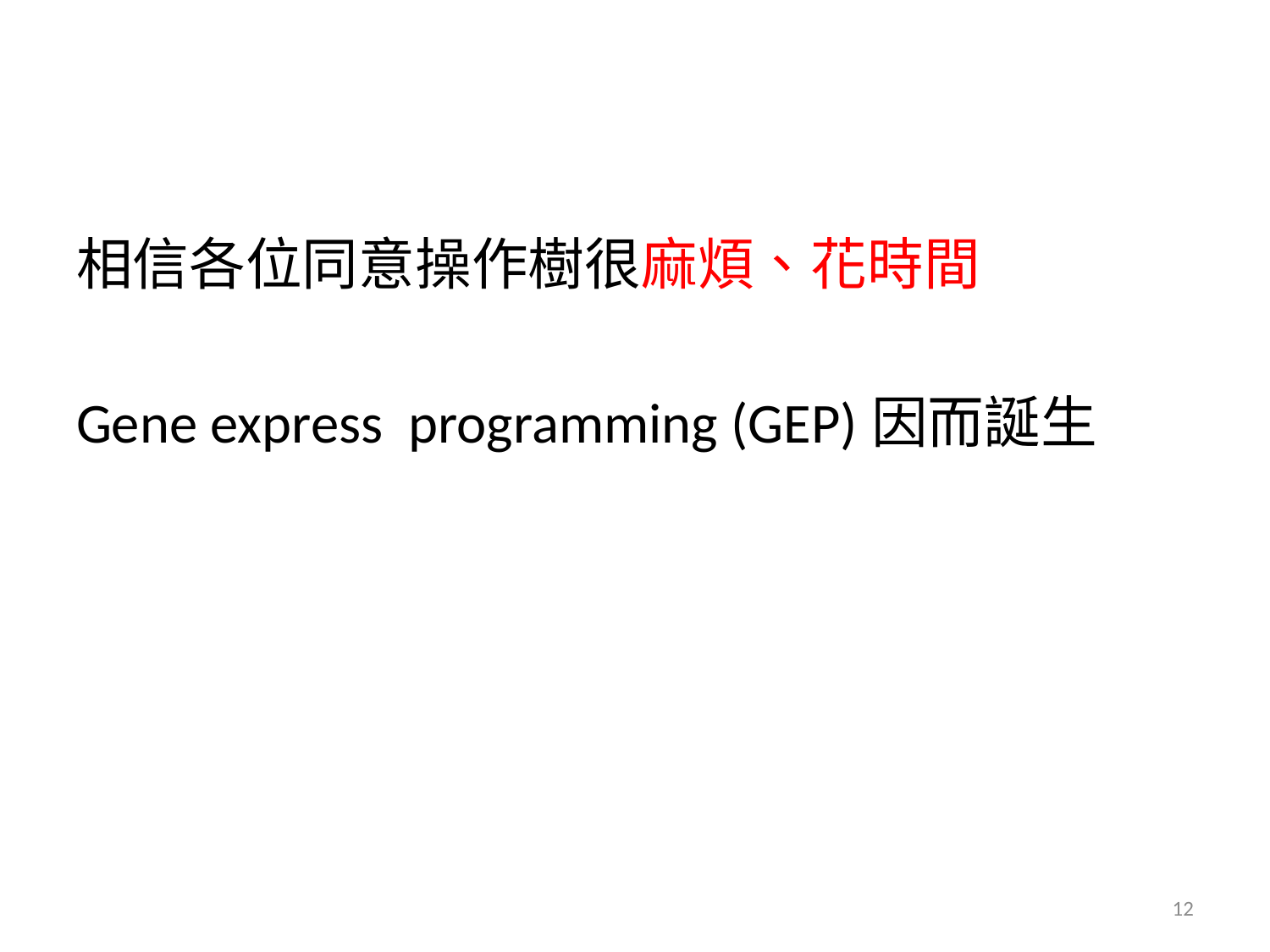

#
相信各位同意操作樹很麻煩、花時間

Gene express  programming (GEP)因而誕生
12